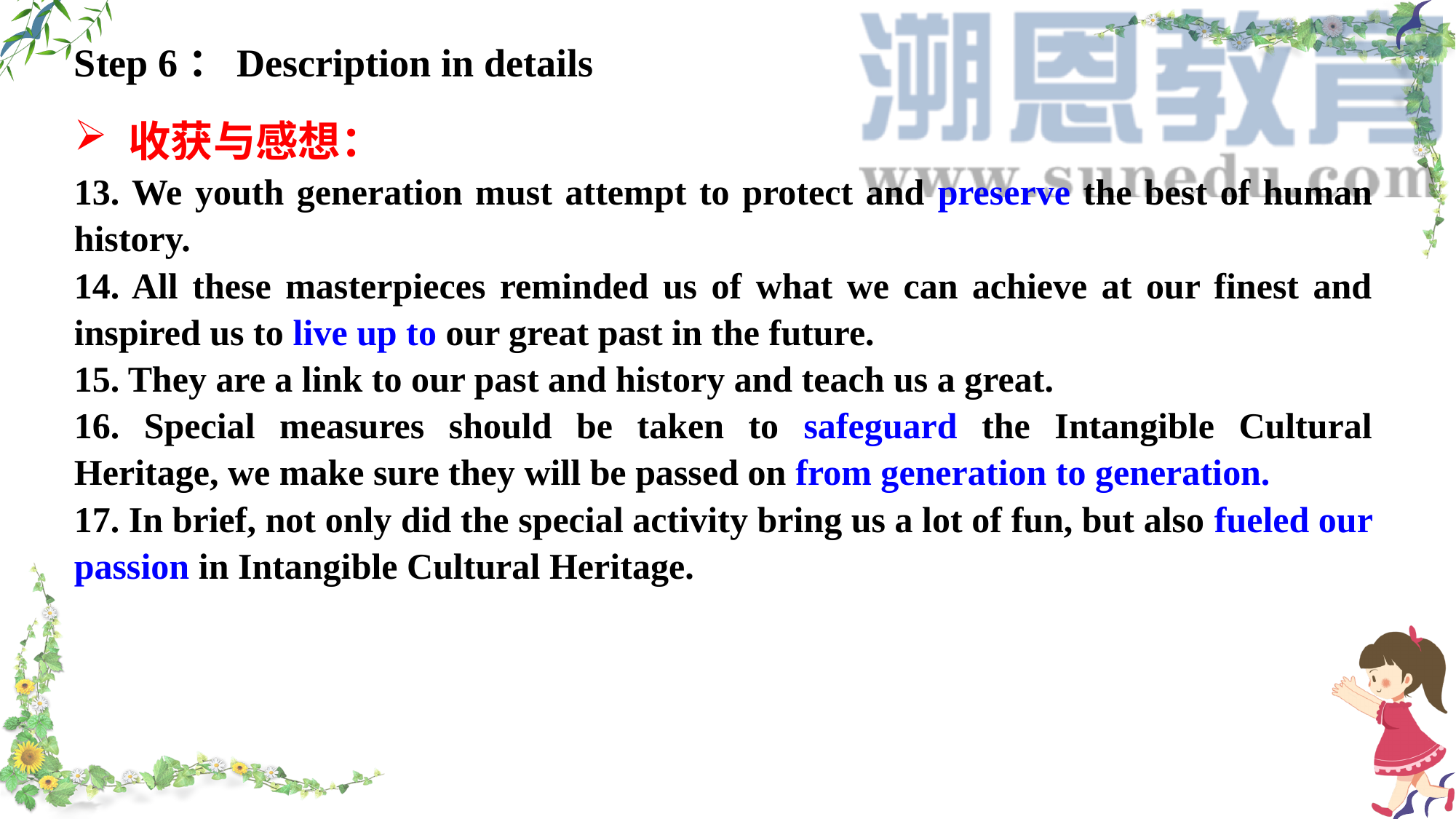

Step 6：Description in details
收获与感想：
13. We youth generation must attempt to protect and preserve the best of human history.
14. All these masterpieces reminded us of what we can achieve at our finest and inspired us to live up to our great past in the future.
15. They are a link to our past and history and teach us a great.
16. Special measures should be taken to safeguard the Intangible Cultural Heritage, we make sure they will be passed on from generation to generation.
17. In brief, not only did the special activity bring us a lot of fun, but also fueled our passion in Intangible Cultural Heritage.